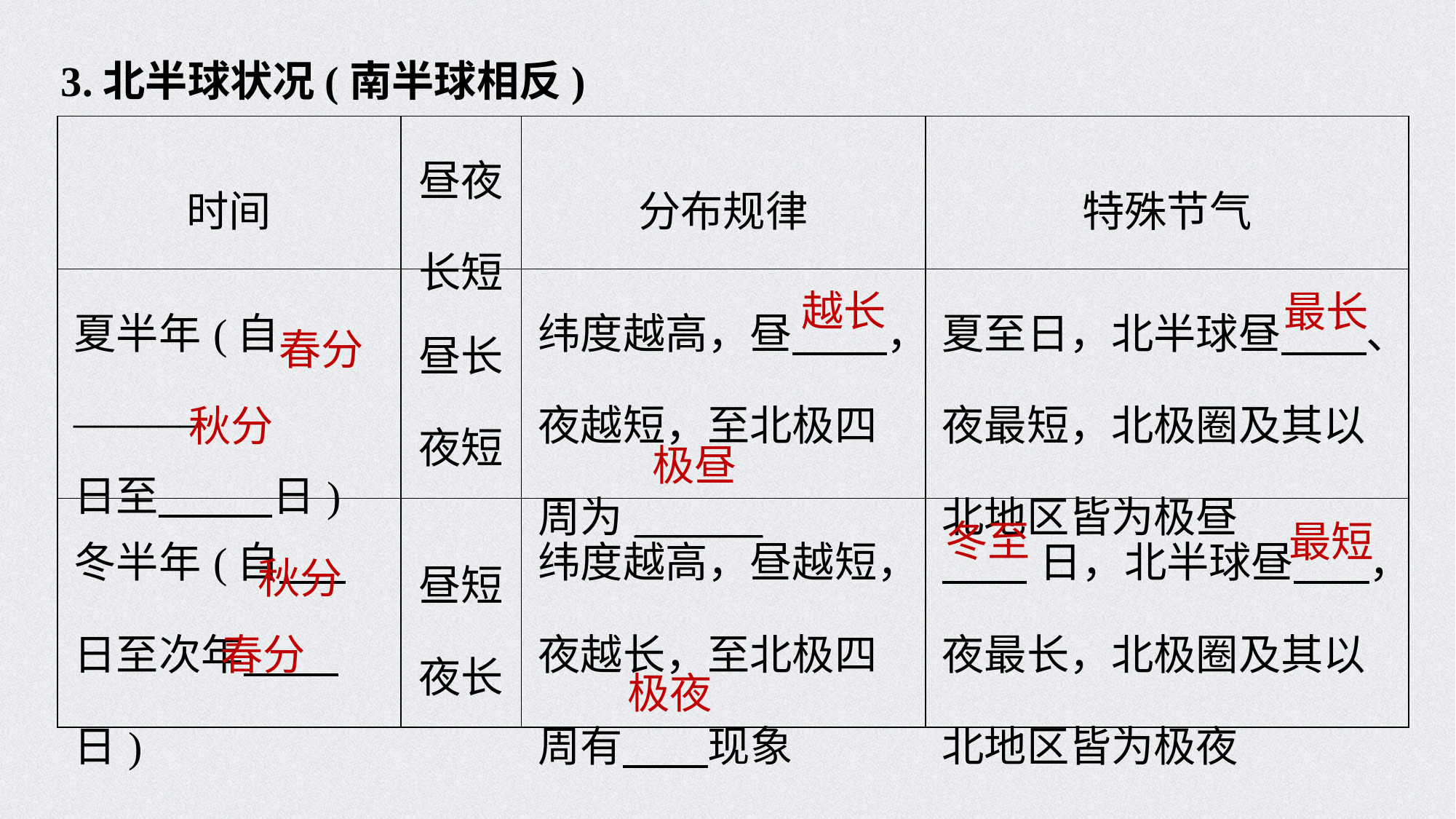

3.北半球状况(南半球相反)
| 时间 | 昼夜 长短 | 分布规律 | 特殊节气 |
| --- | --- | --- | --- |
| 夏半年(自\_\_\_\_\_\_ 日至 日) | 昼长 夜短 | 纬度越高，昼 ，夜越短，至北极四周为\_\_\_\_\_\_ | 夏至日，北半球昼 、夜最短，北极圈及其以北地区皆为极昼 |
| 冬半年(自 日至次年 日) | 昼短 夜长 | 纬度越高，昼越短，夜越长，至北极四周有 现象 | 日，北半球昼 ，夜最长，北极圈及其以北地区皆为极夜 |
越长
最长
春分
秋分
极昼
冬至
最短
秋分
春分
极夜